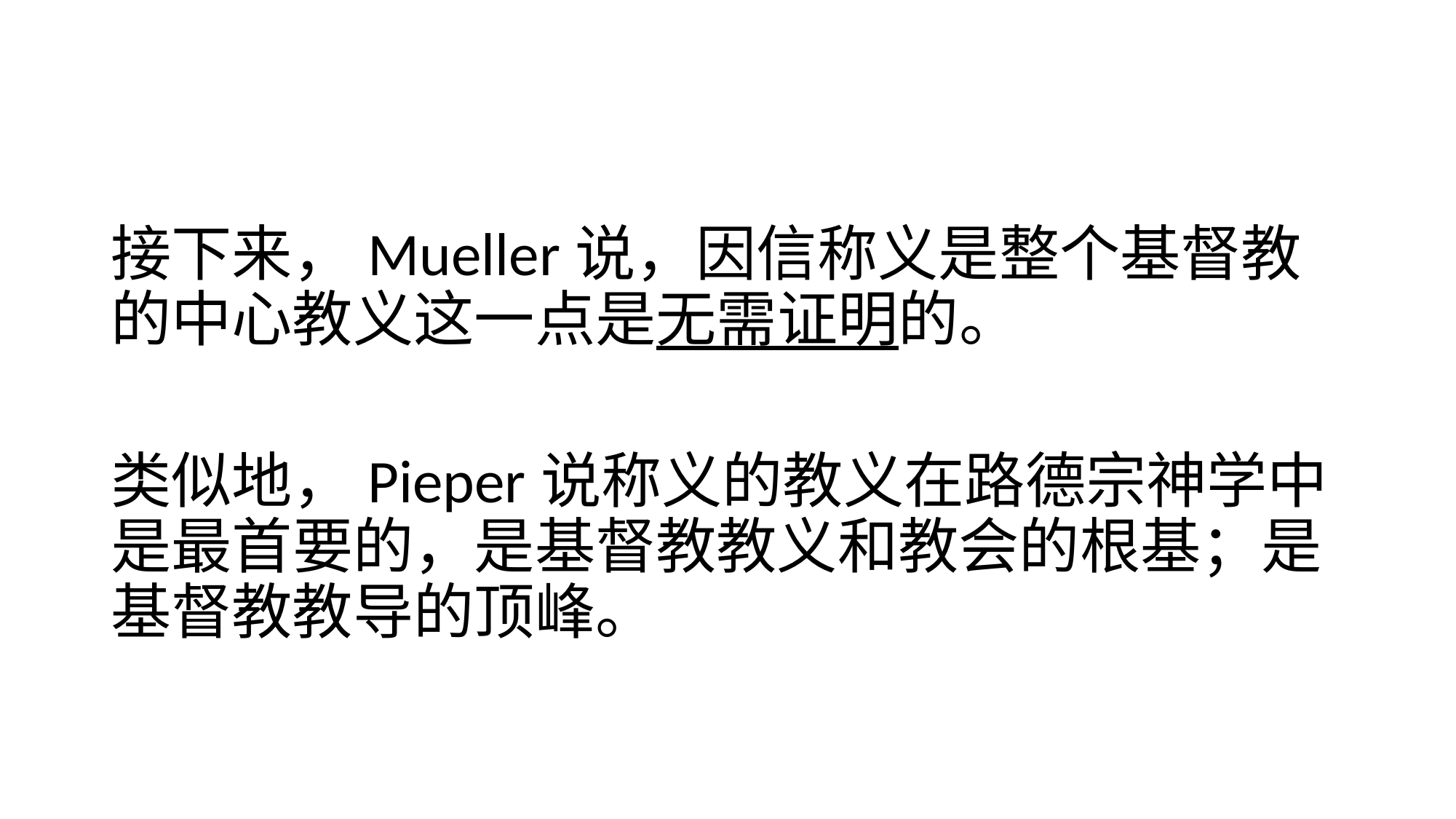

#
接下来，Mueller说，因信称义是整个基督教的中心教义这一点是无需证明的。

类似地，Pieper说称义的教义在路德宗神学中是最首要的，是基督教教义和教会的根基；是基督教教导的顶峰。